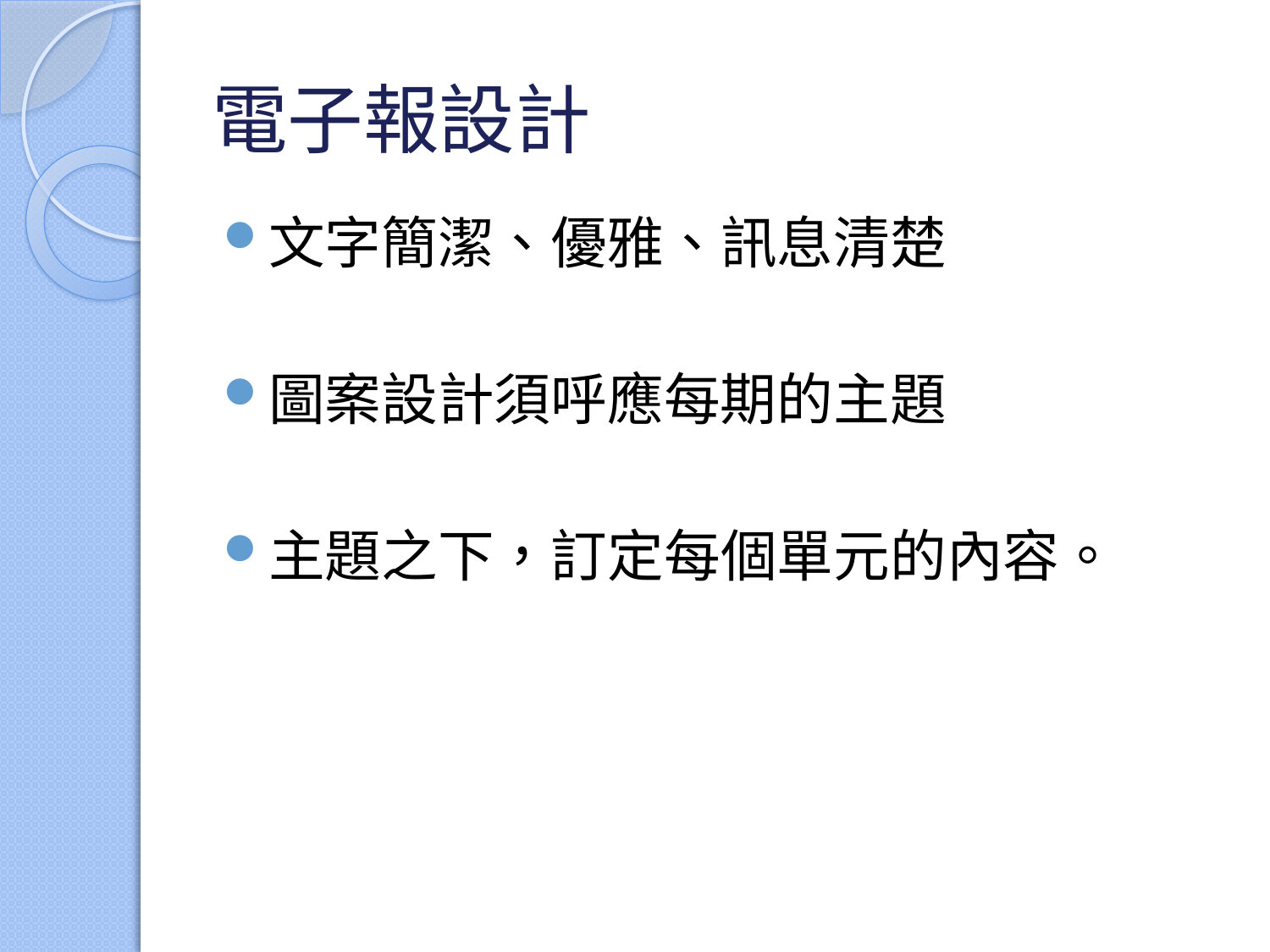

# 電子報設計
文字簡潔、優雅、訊息清楚

圖案設計須呼應每期的主題

主題之下，訂定每個單元的內容。